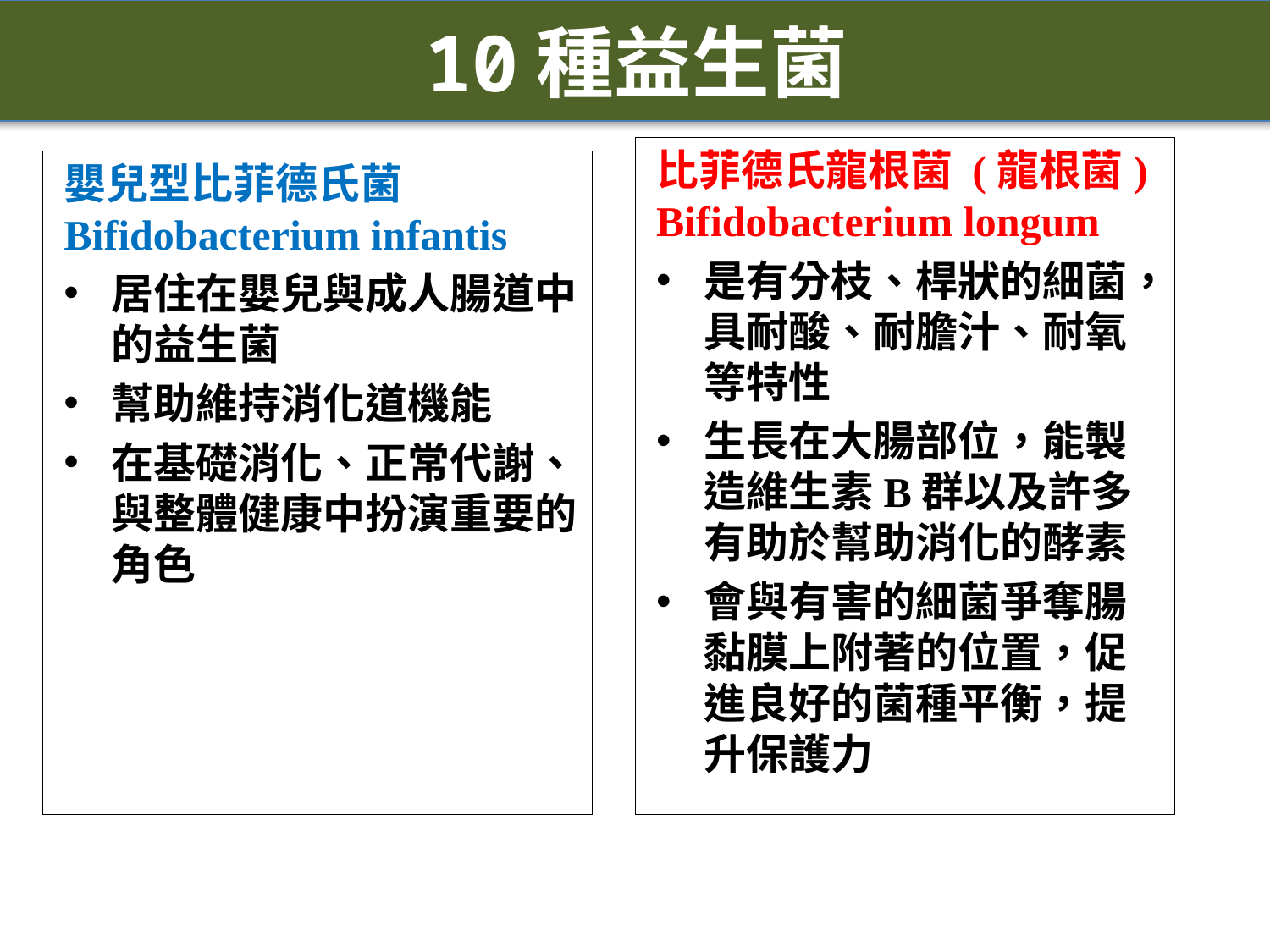

10種益生菌
比菲德氏龍根菌 (龍根菌) Bifidobacterium longum
是有分枝、桿狀的細菌，具耐酸、耐膽汁、耐氧等特性
生長在大腸部位，能製造維生素B群以及許多有助於幫助消化的酵素
會與有害的細菌爭奪腸黏膜上附著的位置，促進良好的菌種平衡，提升保護力
嬰兒型比菲德氏菌Bifidobacterium infantis
居住在嬰兒與成人腸道中的益生菌
幫助維持消化道機能
在基礎消化、正常代謝、與整體健康中扮演重要的角色